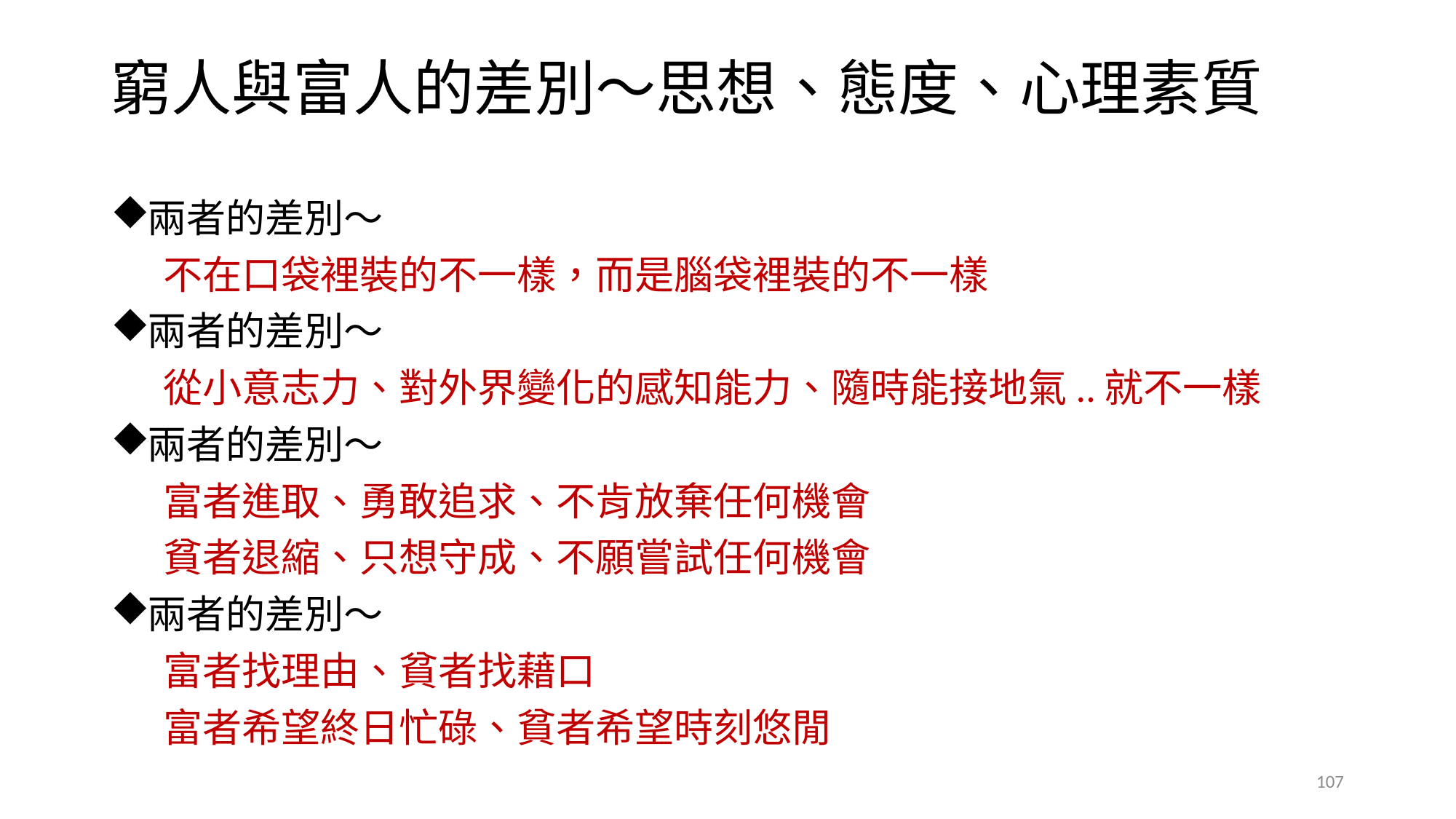

# 窮人與富人的差別～思想、態度、心理素質
兩者的差別～
     不在口袋裡裝的不一樣，而是腦袋裡裝的不一樣
兩者的差別～
     從小意志力、對外界變化的感知能力、隨時能接地氣..就不一樣
兩者的差別～
     富者進取、勇敢追求、不肯放棄任何機會
     貧者退縮、只想守成、不願嘗試任何機會
兩者的差別～
     富者找理由、貧者找藉口
     富者希望終日忙碌、貧者希望時刻悠閒
107